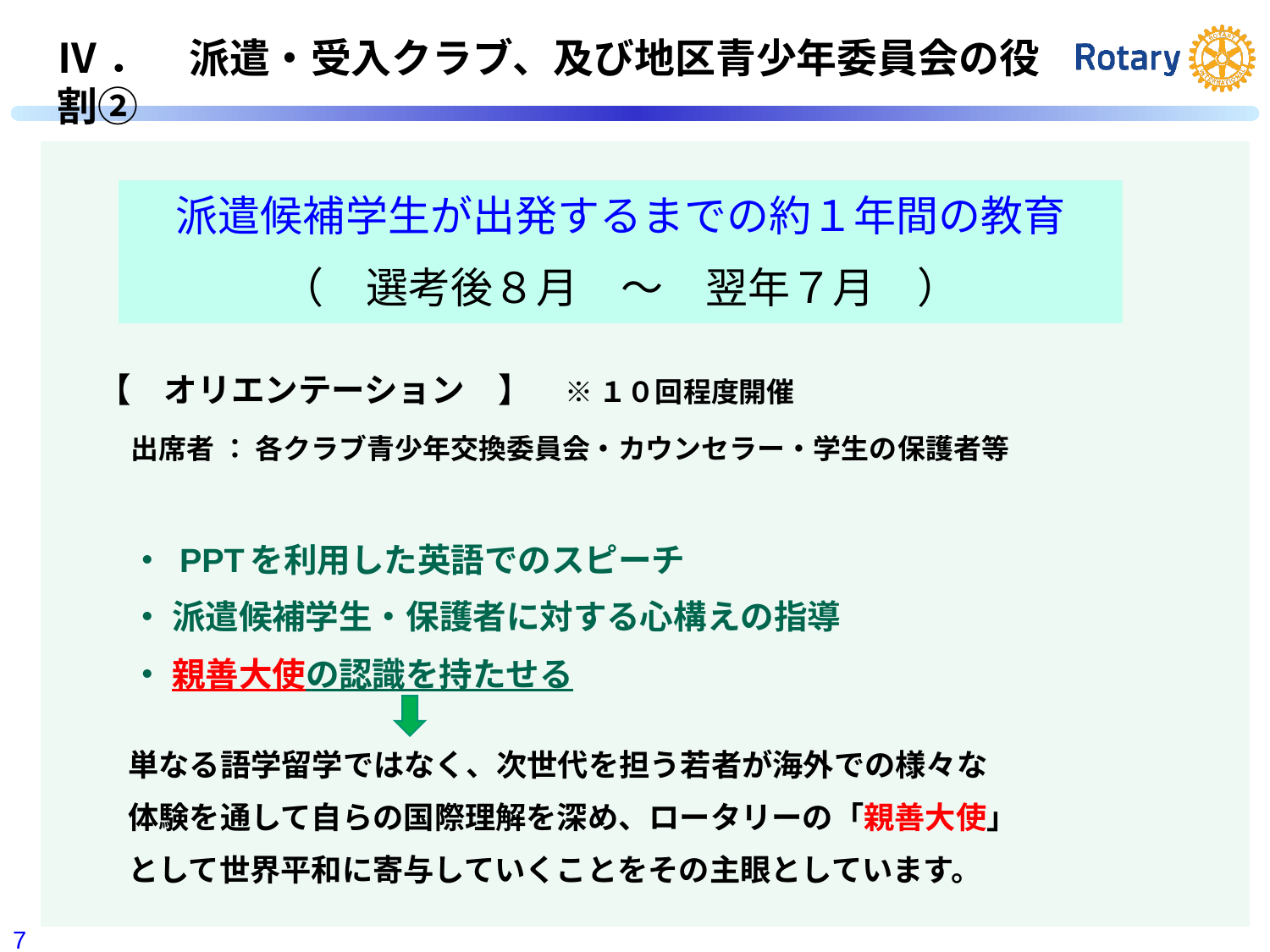

Ⅳ．　派遣・受入クラブ、及び地区青少年委員会の役割②
|  |
| --- |
派遣候補学生が出発するまでの約１年間の教育
（　選考後８月　～　翌年７月　）
【　オリエンテーション　】　※ １０回程度開催
　出席者 ： 各クラブ青少年交換委員会・カウンセラー・学生の保護者等

　・ PPTを利用した英語でのスピーチ
　・ 派遣候補学生・保護者に対する心構えの指導
　・ 親善大使の認識を持たせる

　単なる語学留学ではなく、次世代を担う若者が海外での様々な
　体験を通して自らの国際理解を深め、ロータリーの「親善大使」
　として世界平和に寄与していくことをその主眼としています。

7